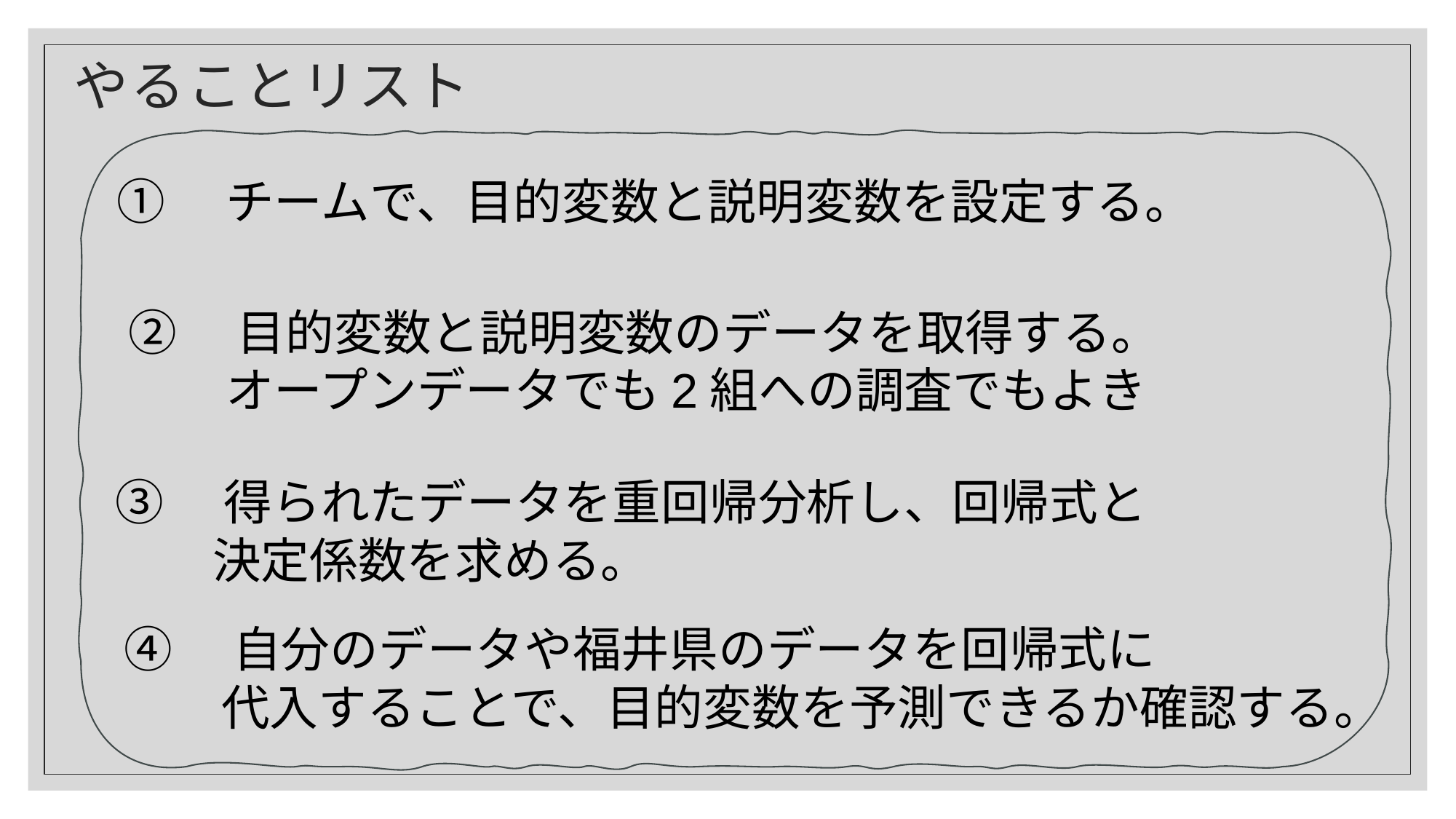

# やることリスト

①　チームで、目的変数と説明変数を設定する。
②　目的変数と説明変数のデータを取得する。
　　オープンデータでも2組への調査でもよき
③　得られたデータを重回帰分析し、回帰式と
　　決定係数を求める。
④　自分のデータや福井県のデータを回帰式に
　　代入することで、目的変数を予測できるか確認する。